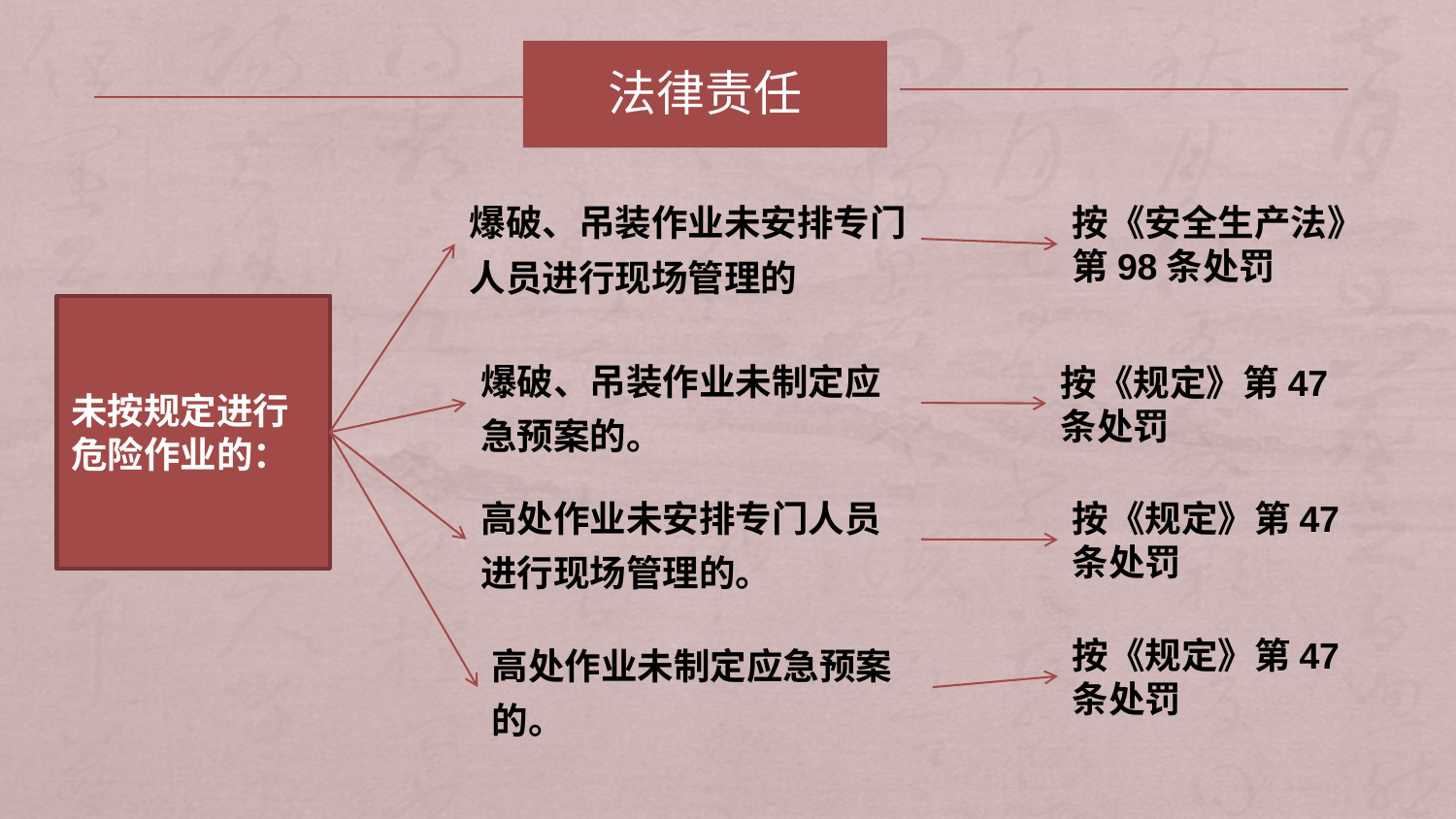

法律责任

爆破、吊装作业未安排专门人员进行现场管理的
按《安全生产法》第98条处罚
未按规定进行危险作业的：
爆破、吊装作业未制定应急预案的。
按《规定》第47条处罚

高处作业未安排专门人员进行现场管理的。
按《规定》第47条处罚
高处作业未制定应急预案的。
按《规定》第47条处罚